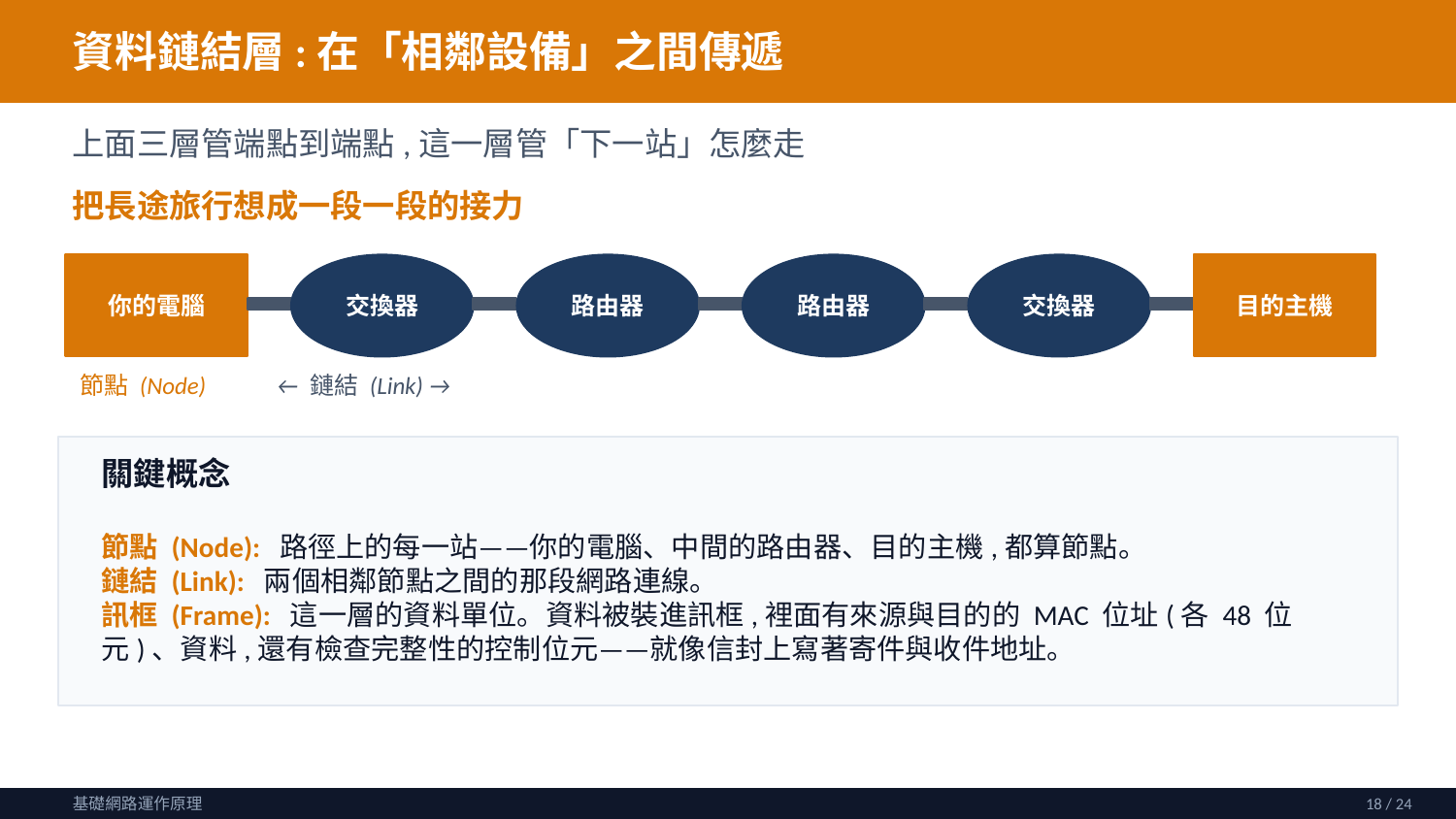

資料鏈結層:在「相鄰設備」之間傳遞
上面三層管端點到端點,這一層管「下一站」怎麼走
把長途旅行想成一段一段的接力

你的電腦

交換器

路由器

路由器

交換器

目的主機

節點 (Node)
← 鏈結 (Link) →

關鍵概念
節點 (Node):  路徑上的每一站——你的電腦、中間的路由器、目的主機,都算節點。
鏈結 (Link):  兩個相鄰節點之間的那段網路連線。
訊框 (Frame):  這一層的資料單位。資料被裝進訊框,裡面有來源與目的的 MAC 位址(各 48 位元)、資料,還有檢查完整性的控制位元——就像信封上寫著寄件與收件地址。

基礎網路運作原理
18 / 24